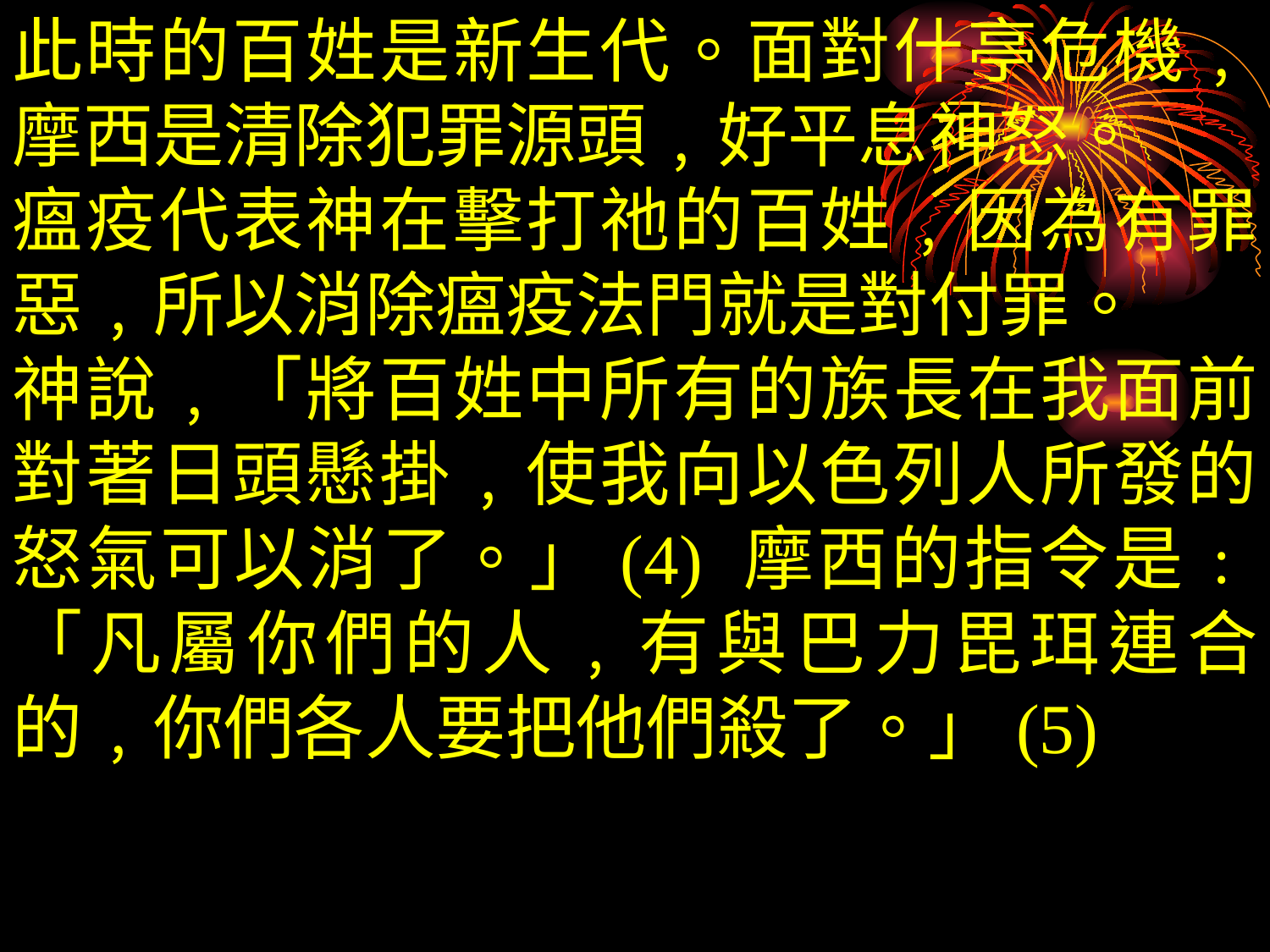

此時的百姓是新生代。面對什亭危機﹐摩西是清除犯罪源頭﹐好平息神怒。
瘟疫代表神在擊打祂的百姓﹐因為有罪惡﹐所以消除瘟疫法門就是對付罪。
神說﹐「將百姓中所有的族長在我面前對著日頭懸掛﹐使我向以色列人所發的怒氣可以消了。」(4) 摩西的指令是﹕「凡屬你們的人﹐有與巴力毘珥連合的﹐你們各人要把他們殺了。」(5)